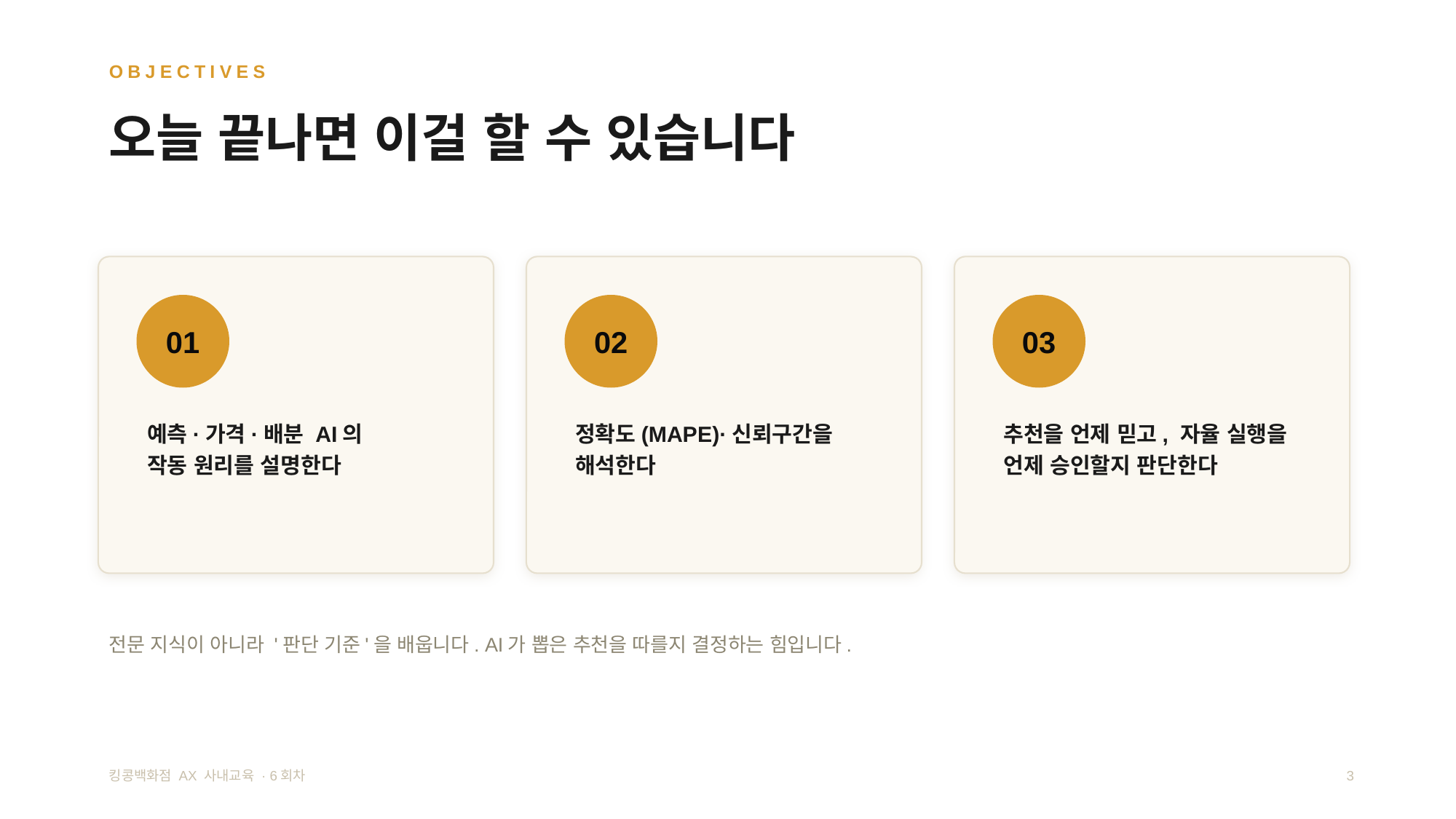

OBJECTIVES
오늘 끝나면 이걸 할 수 있습니다

01

02

03
예측·가격·배분 AI의
작동 원리를 설명한다
정확도(MAPE)·신뢰구간을
해석한다
추천을 언제 믿고, 자율 실행을
언제 승인할지 판단한다
전문 지식이 아니라 '판단 기준'을 배웁니다. AI가 뽑은 추천을 따를지 결정하는 힘입니다.
킹콩백화점 AX 사내교육 · 6회차
3